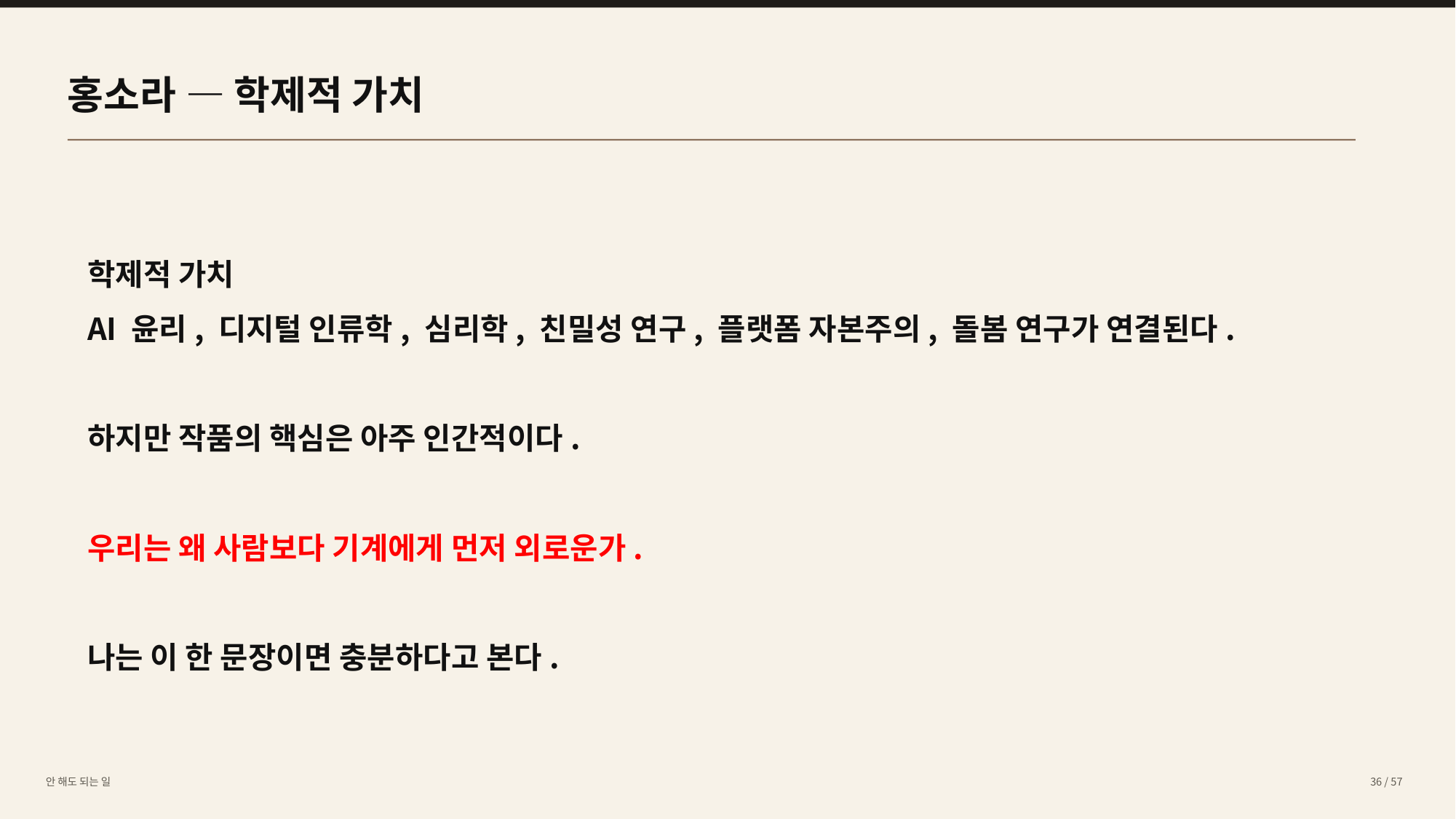

홍소라 — 학제적 가치

학제적 가치
AI 윤리, 디지털 인류학, 심리학, 친밀성 연구, 플랫폼 자본주의, 돌봄 연구가 연결된다.

하지만 작품의 핵심은 아주 인간적이다.

우리는 왜 사람보다 기계에게 먼저 외로운가.

나는 이 한 문장이면 충분하다고 본다.
안 해도 되는 일
36 / 57